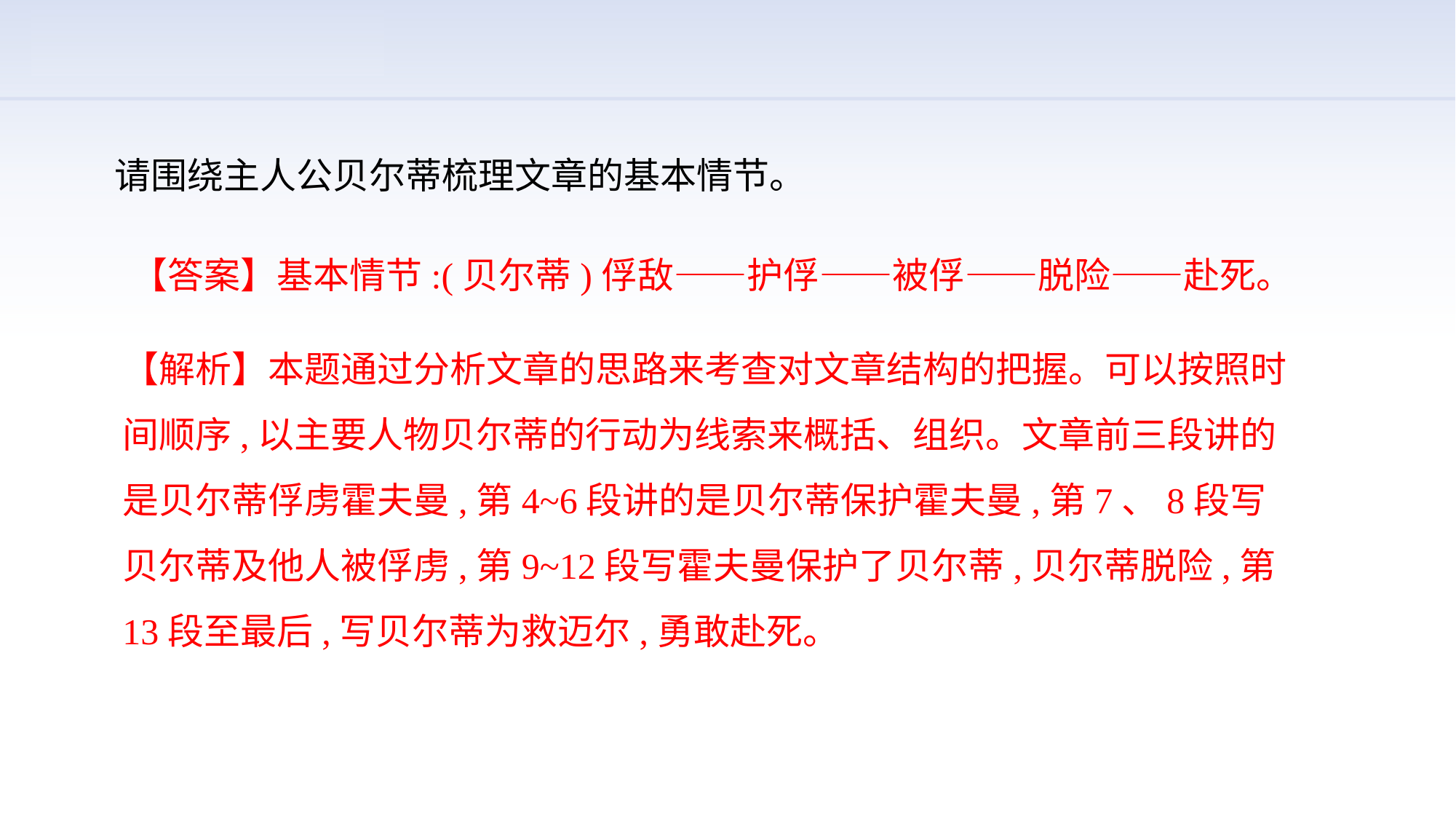

请围绕主人公贝尔蒂梳理文章的基本情节。
【答案】基本情节:(贝尔蒂)俘敌——护俘——被俘——脱险——赴死。
【解析】本题通过分析文章的思路来考查对文章结构的把握。可以按照时间顺序,以主要人物贝尔蒂的行动为线索来概括、组织。文章前三段讲的是贝尔蒂俘虏霍夫曼,第4~6段讲的是贝尔蒂保护霍夫曼,第7、8段写贝尔蒂及他人被俘虏,第9~12段写霍夫曼保护了贝尔蒂,贝尔蒂脱险,第13段至最后,写贝尔蒂为救迈尔,勇敢赴死。